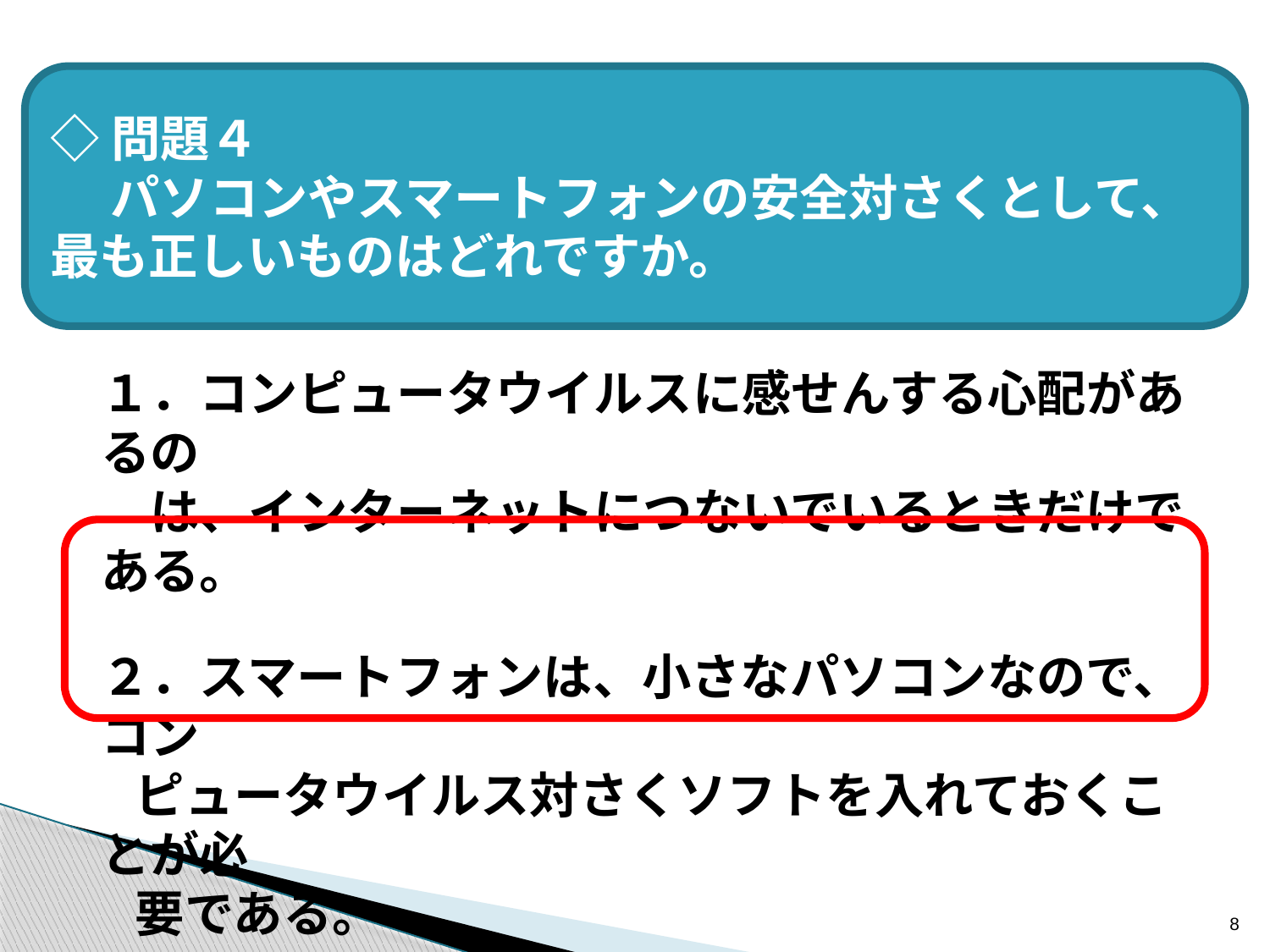

◇問題４
　 パソコンやスマートフォンの安全対さくとして、最も正しいものはどれですか。
１．コンピュータウイルスに感せんする心配があるの
　は、インターネットにつないでいるときだけである。

２．スマートフォンは、小さなパソコンなので、コン
  ピュータウイルス対さくソフトを入れておくことが必
  要である。

３．使っている時に、何もトラブルがなければ、シス
　テムを最新のじょうたいにする必要はない。

8